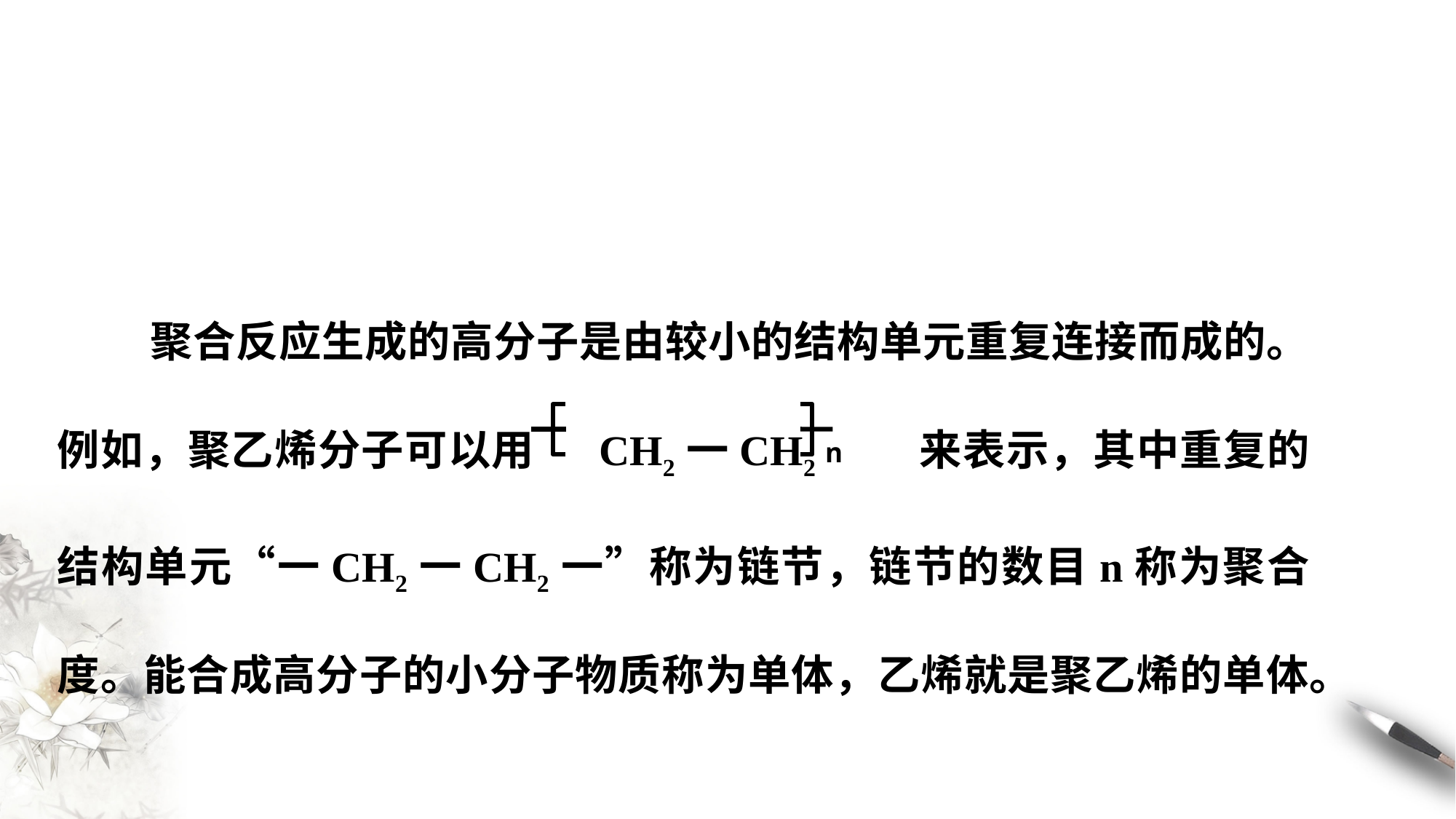

聚合反应生成的高分子是由较小的结构单元重复连接而成的。例如，聚乙烯分子可以用     CH2一CH2        来表示，其中重复的结构单元“一CH2一CH2一”称为链节，链节的数目n称为聚合度。能合成高分子的小分子物质称为单体，乙烯就是聚乙烯的单体。

n